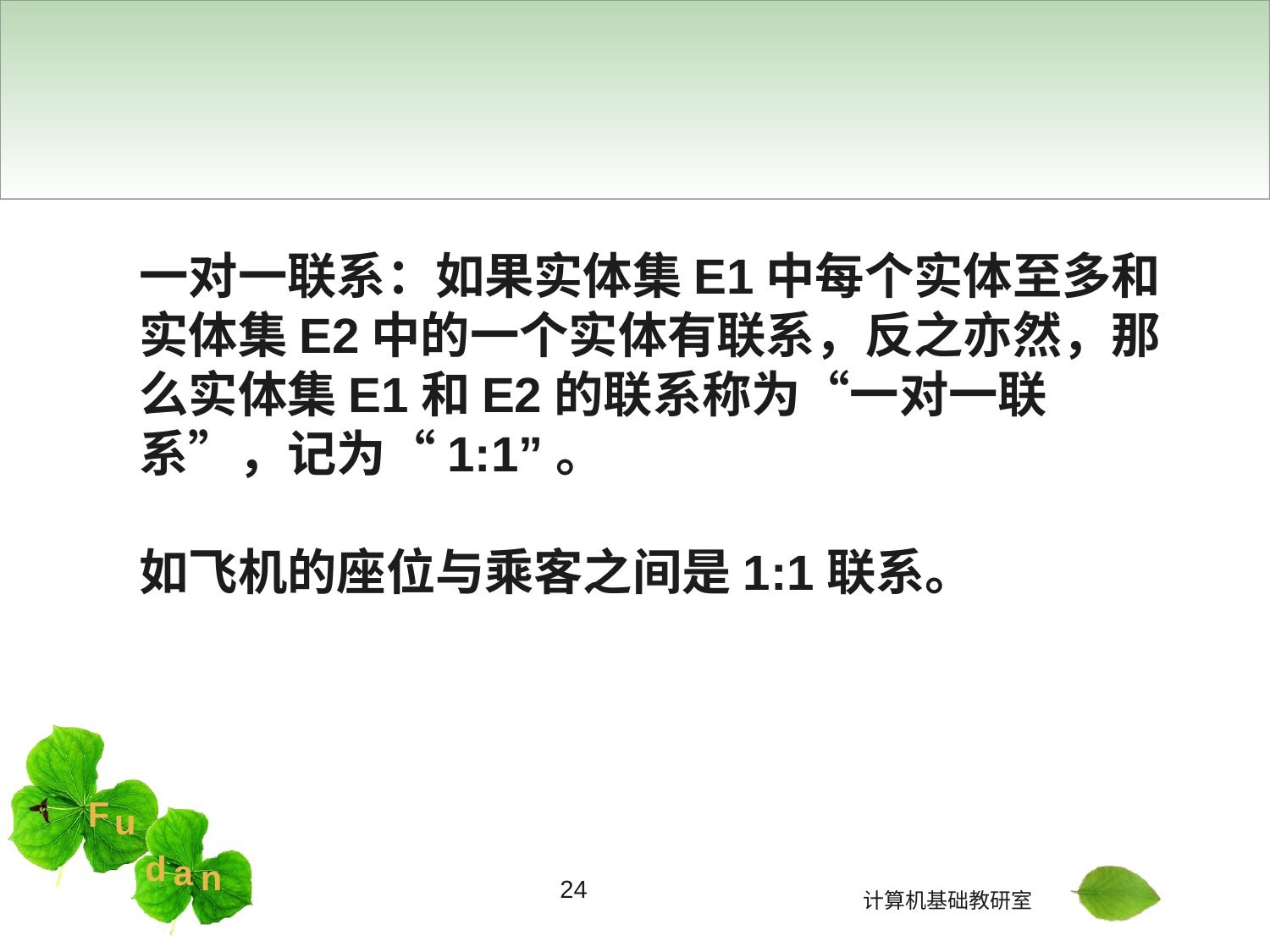

一对一联系：如果实体集E1中每个实体至多和实体集E2中的一个实体有联系，反之亦然，那么实体集E1和E2的联系称为“一对一联系”，记为“1:1”。

如飞机的座位与乘客之间是1:1联系。
24